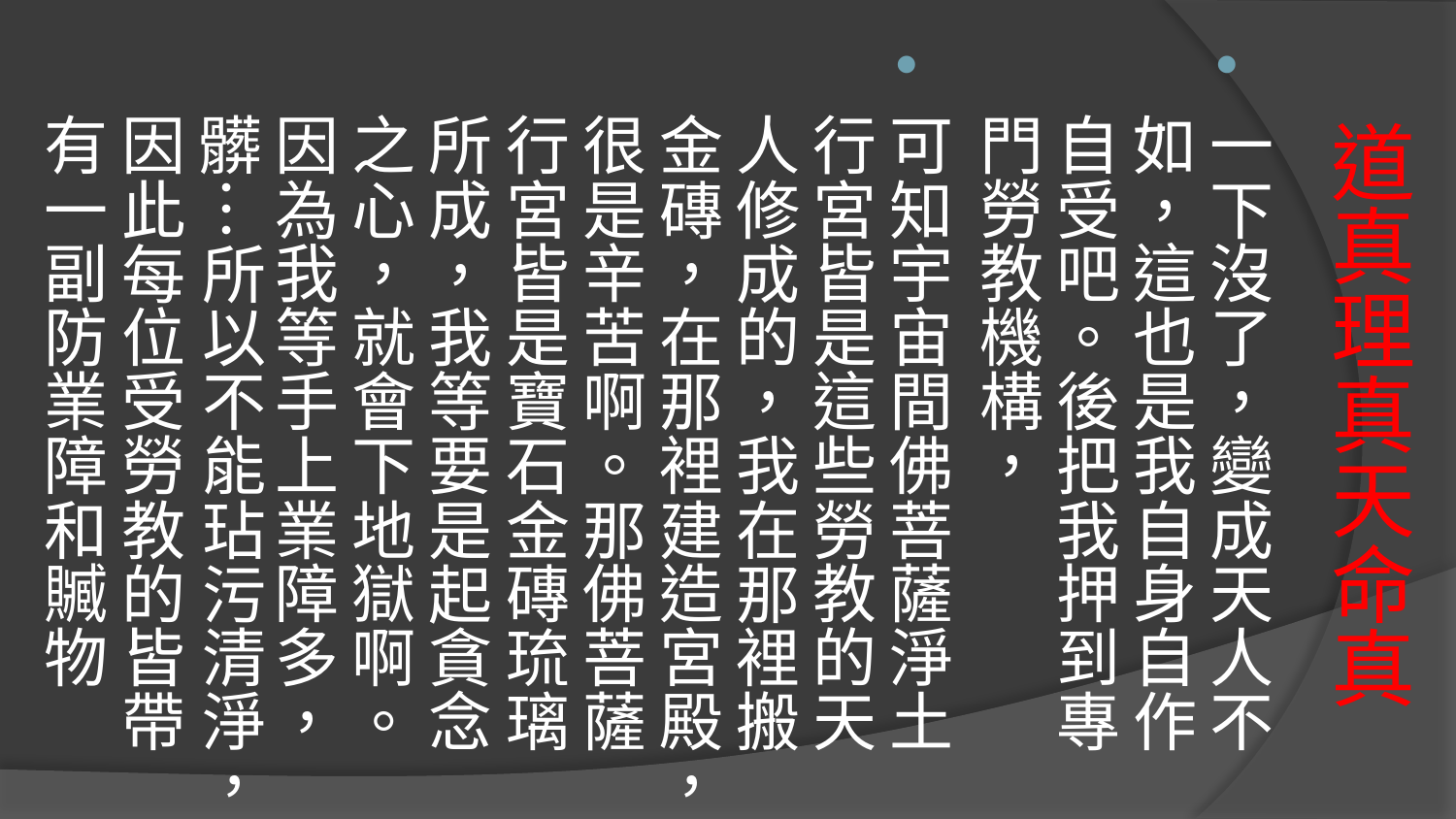

一下沒了，變成天人不如，這也是我自身自作自受吧。後把我押到專門勞教機構，
可知宇宙間佛菩薩淨土行宮皆是這些勞教的天人修成的，我在那裡搬金磚，在那裡建造宮殿，很是辛苦啊。那佛菩薩行宮皆是寶石金磚琉璃所成，我等要是起貪念之心，就會下地獄啊。因為我等手上業障多，髒…所以不能玷污清淨，因此每位受勞教的皆帶有一副防業障和贓物
# 道真理真天命真